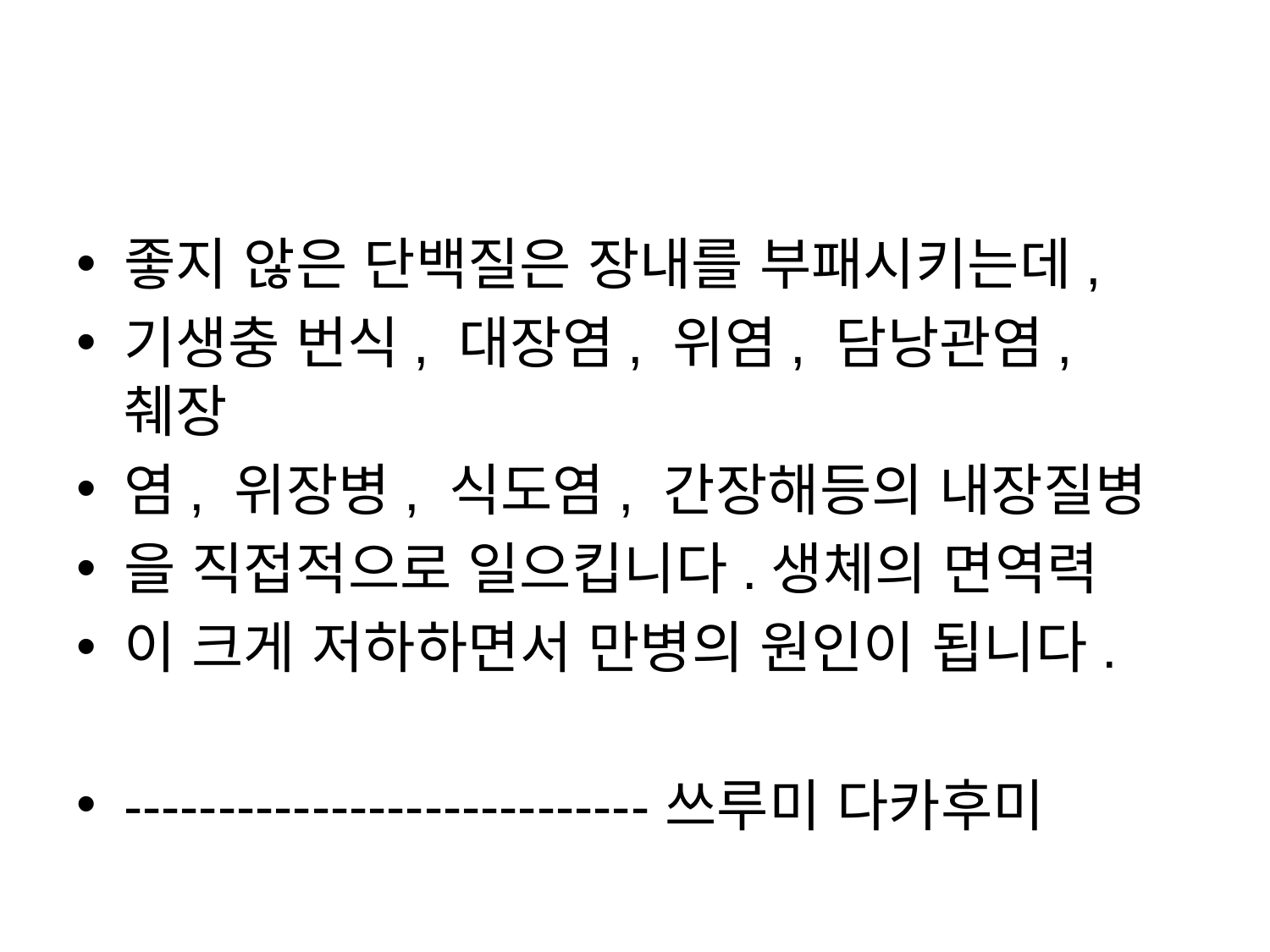

#
좋지 않은 단백질은 장내를 부패시키는데,
기생충 번식, 대장염, 위염, 담낭관염, 췌장
염, 위장병, 식도염, 간장해등의 내장질병
을 직접적으로 일으킵니다.생체의 면역력
이 크게 저하하면서 만병의 원인이 됩니다.

----------------------------쓰루미 다카후미